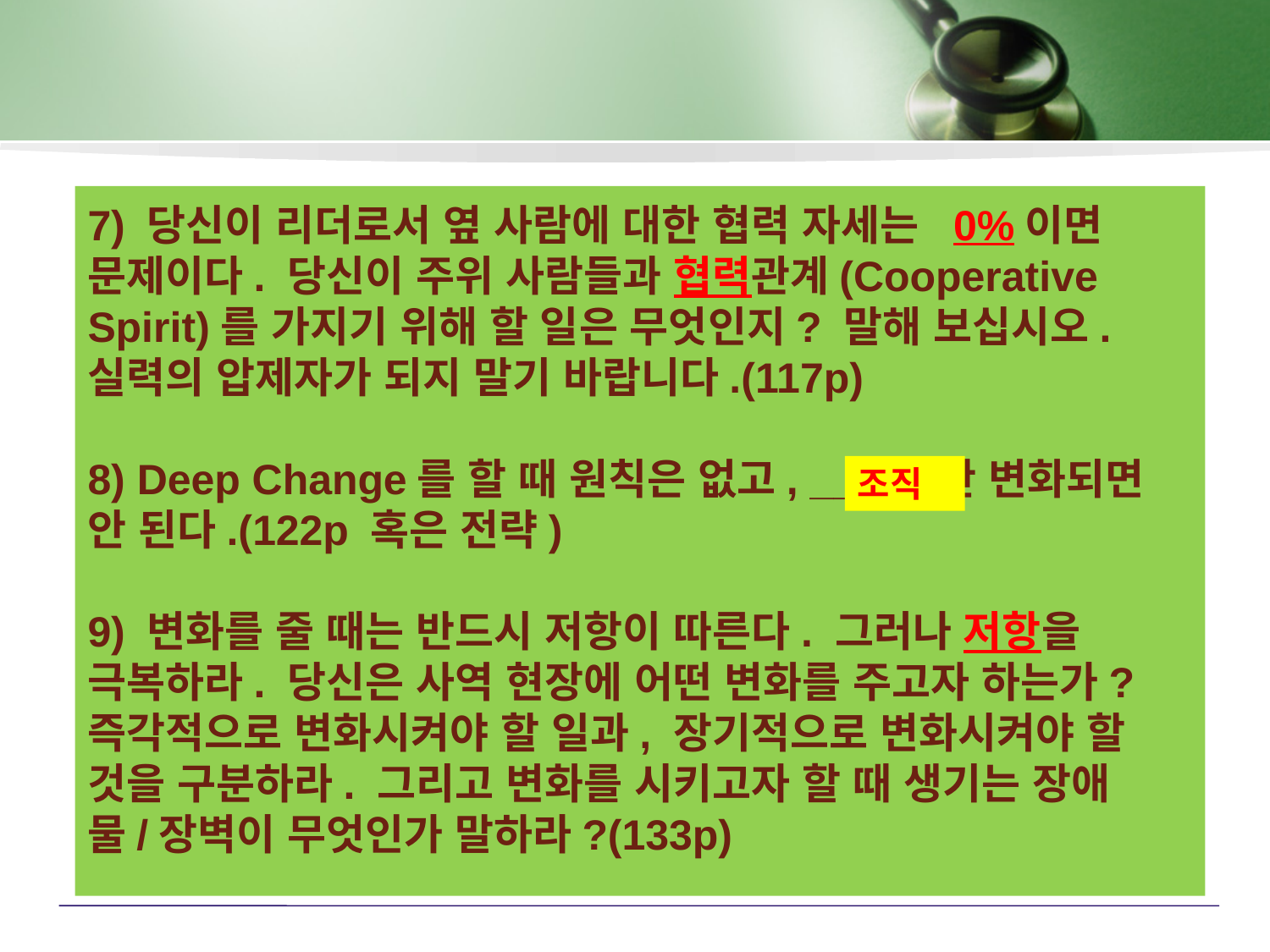

7) 당신이 리더로서 옆 사람에 대한 협력 자세는  0%이면 문제이다. 당신이 주위 사람들과 협력관계(Cooperative Spirit)를 가지기 위해 할 일은 무엇인지? 말해 보십시오. 실력의 압제자가 되지 말기 바랍니다.(117p)
8) Deep Change를 할 때 원칙은 없고, _____만 변화되면 안 된다.(122p 혹은 전략)
9) 변화를 줄 때는 반드시 저항이 따른다. 그러나 저항을 극복하라. 당신은 사역 현장에 어떤 변화를 주고자 하는가? 즉각적으로 변화시켜야 할 일과, 장기적으로 변화시켜야 할 것을 구분하라. 그리고 변화를 시키고자 할 때 생기는 장애물/장벽이 무엇인가 말하라?(133p)
조직